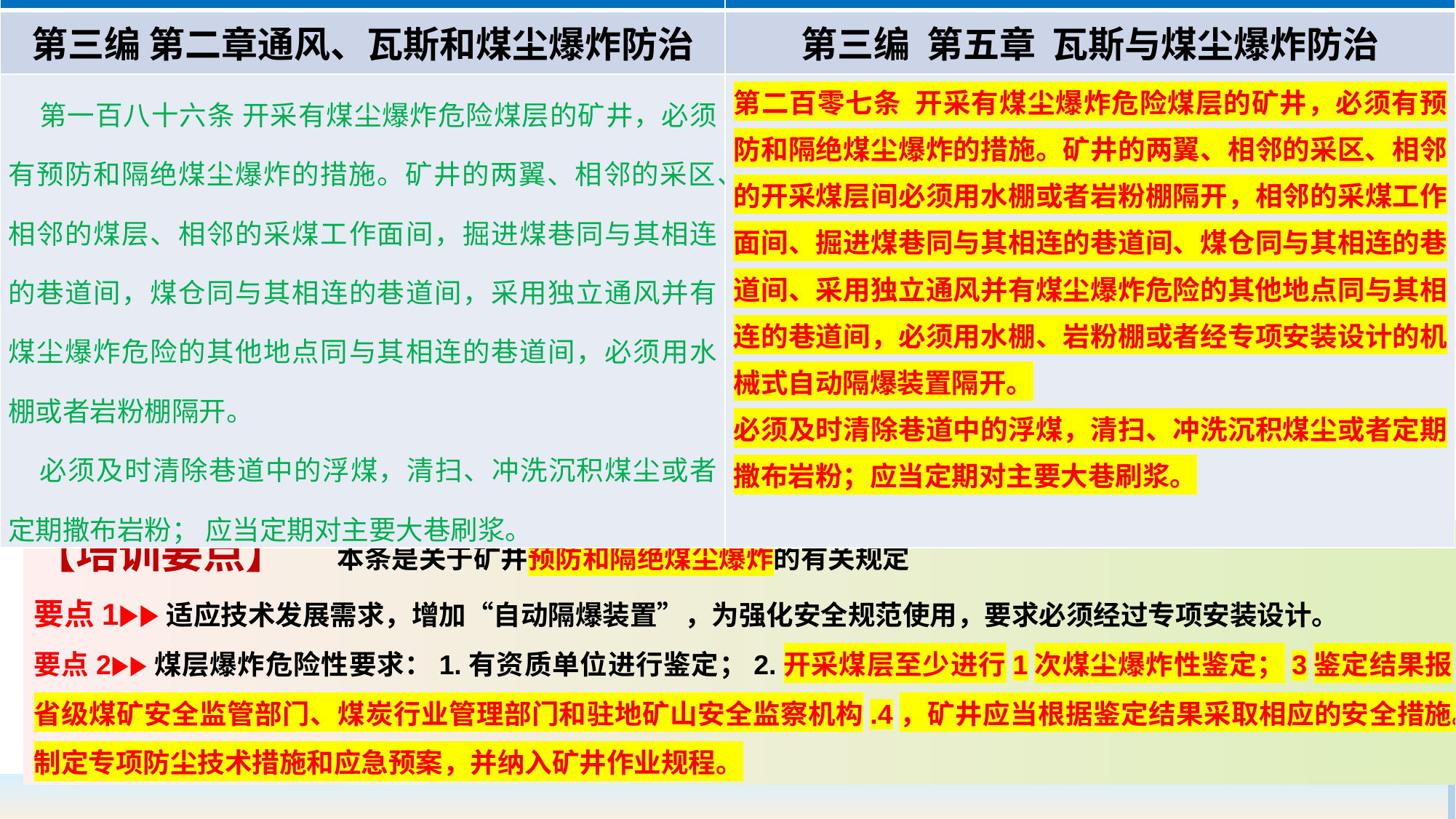

| 《煤矿安全规程》（2022版） | 《煤矿安全规程》（2025版） |
| --- | --- |
| 第三编 第二章通风、瓦斯和煤尘爆炸防治 | 第三编 第五章 瓦斯与煤尘爆炸防治 |
| 第一百八十六条 开采有煤尘爆炸危险煤层的矿井，必须有预防和隔绝煤尘爆炸的措施。矿井的两翼、相邻的采区、相邻的煤层、相邻的采煤工作面间，掘进煤巷同与其相连的巷道间，煤仓同与其相连的巷道间，采用独立通风并有煤尘爆炸危险的其他地点同与其相连的巷道间，必须用水棚或者岩粉棚隔开。 必须及时清除巷道中的浮煤，清扫、冲洗沉积煤尘或者定期撒布岩粉； 应当定期对主要大巷刷浆。 | 第二百零七条 开采有煤尘爆炸危险煤层的矿井，必须有预防和隔绝煤尘爆炸的措施。矿井的两翼、相邻的采区、相邻的开采煤层间必须用水棚或者岩粉棚隔开，相邻的采煤工作面间、掘进煤巷同与其相连的巷道间、煤仓同与其相连的巷道间、采用独立通风并有煤尘爆炸危险的其他地点同与其相连的巷道间，必须用水棚、岩粉棚或者经专项安装设计的机械式自动隔爆装置隔开。 必须及时清除巷道中的浮煤，清扫、冲洗沉积煤尘或者定期撒布岩粉；应当定期对主要大巷刷浆。 |
【培训要点】      本条是关于矿井预防和隔绝煤尘爆炸的有关规定
要点1▶▶适应技术发展需求，增加“自动隔爆装置”，为强化安全规范使用，要求必须经过专项安装设计。
要点2▶▶煤层爆炸危险性要求：1.有资质单位进行鉴定；2.开采煤层至少进行1次煤尘爆炸性鉴定；3鉴定结果报省级煤矿安全监管部门、煤炭行业管理部门和驻地矿山安全监察机构.4，矿井应当根据鉴定结果采取相应的安全措施。制定专项防尘技术措施和应急预案，并纳入矿井作业规程。